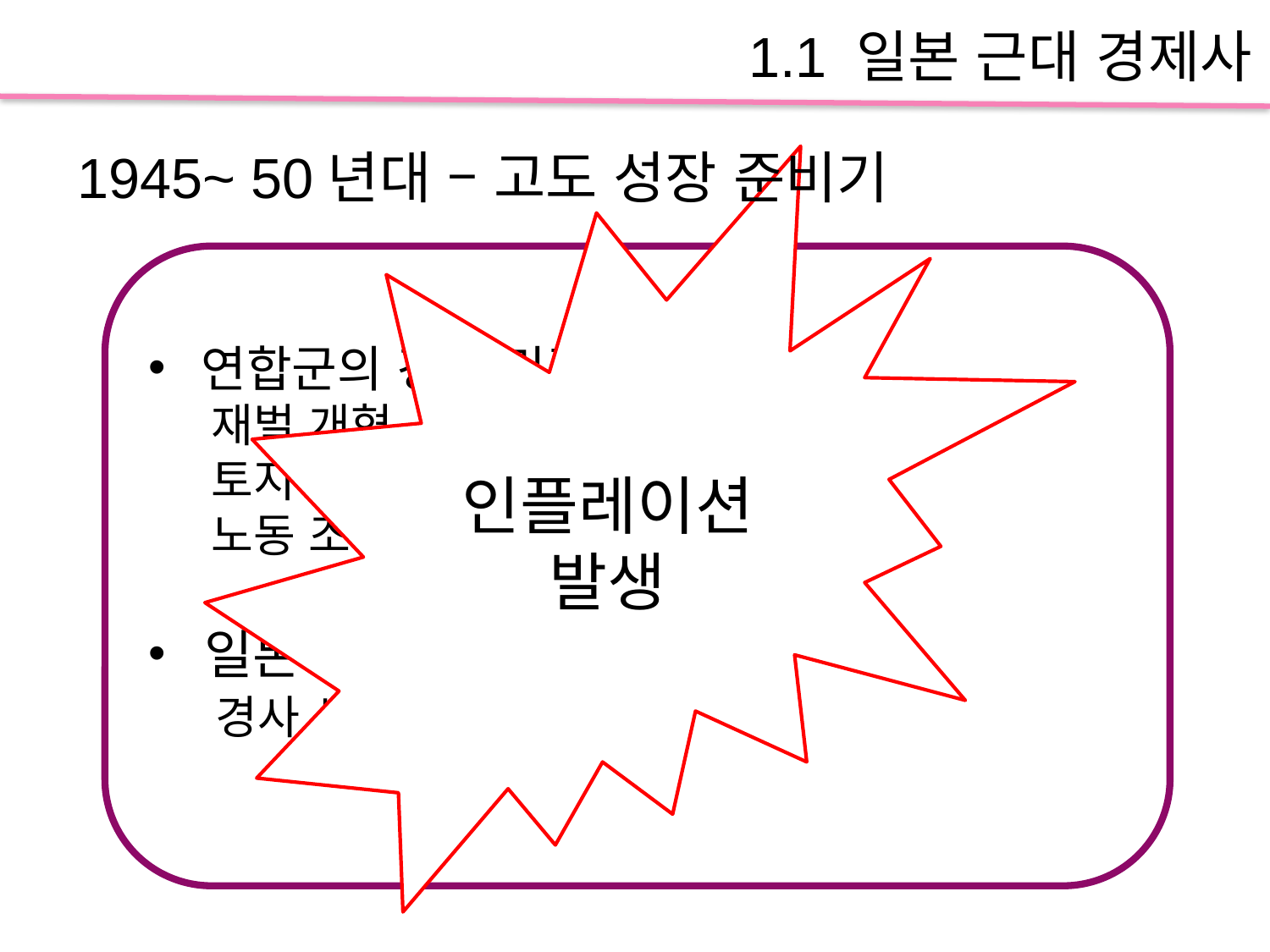

1.1 일본 근대 경제사
1945~ 50년대 – 고도 성장 준비기

인플레이션 발생
 연합군의 경제 민주화 정책
    재벌 개혁
    토지 개혁
    노동 조합 육성

 일본 정부의 경제 정책
    경사 생산 방식